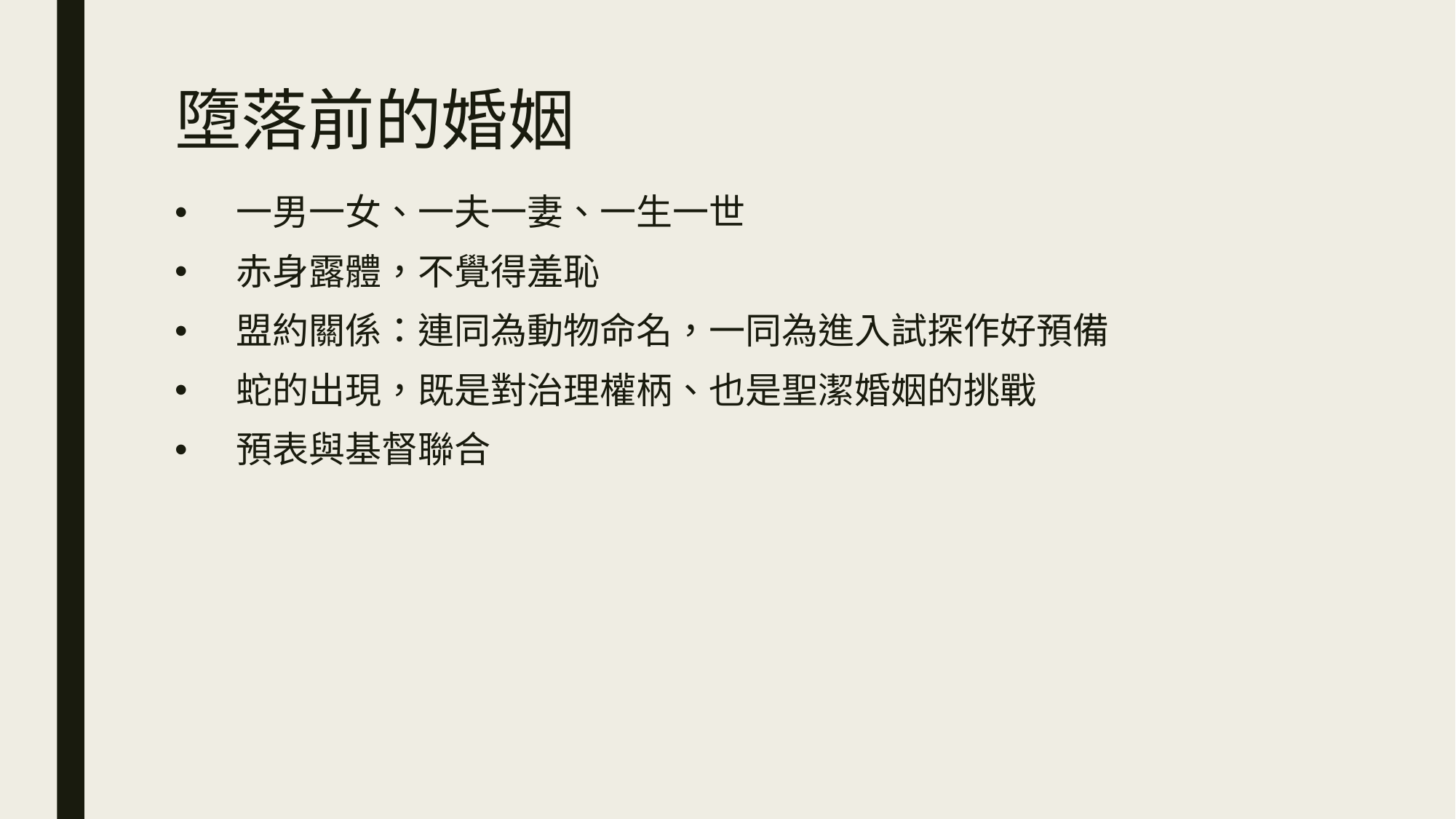

# 墮落前的婚姻
一男一女、一夫一妻、一生一世
赤身露體，不覺得羞恥
盟約關係：連同為動物命名，一同為進入試探作好預備
蛇的出現，既是對治理權柄、也是聖潔婚姻的挑戰
預表與基督聯合